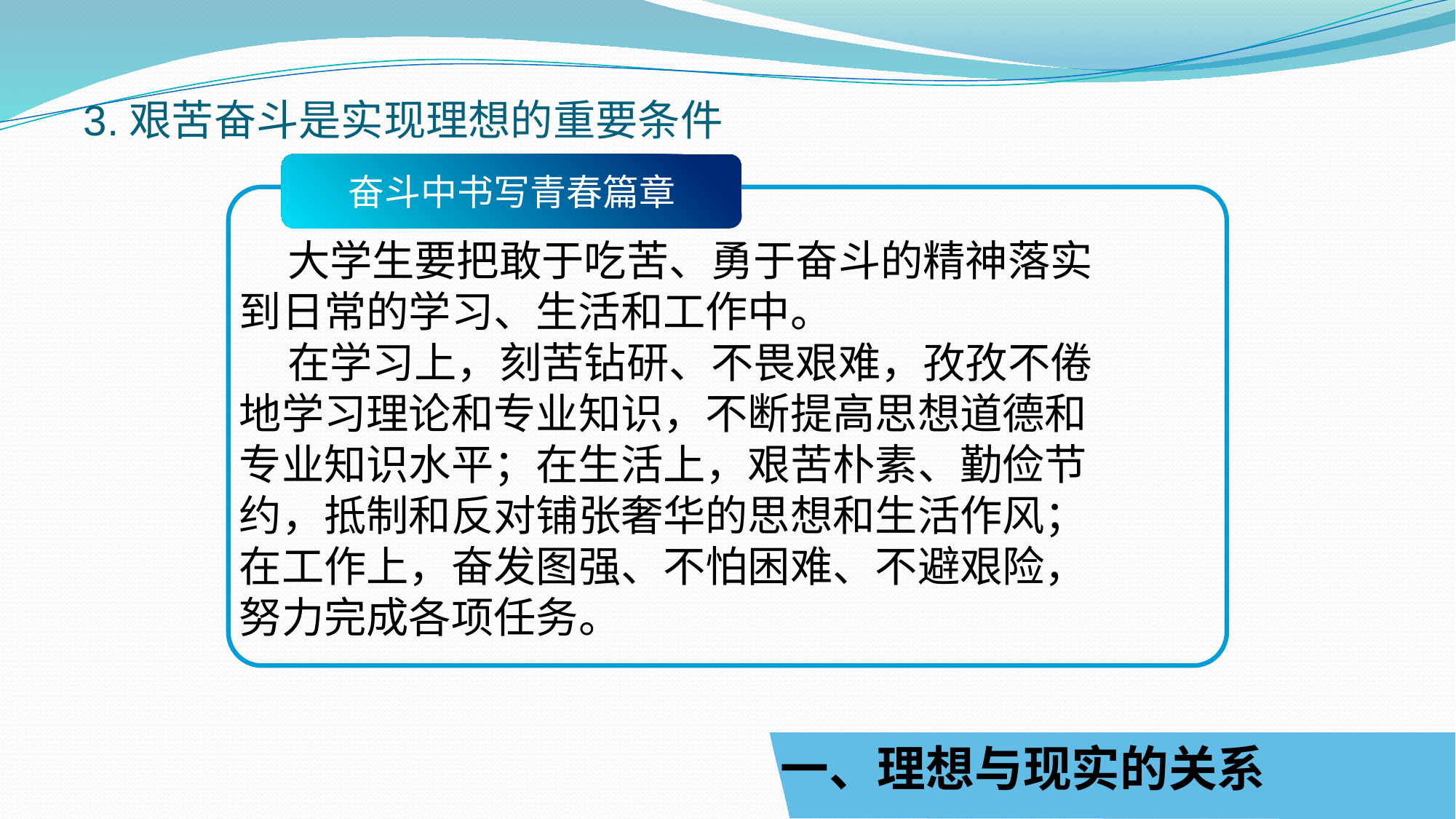

# 3.艰苦奋斗是实现理想的重要条件
奋斗中书写青春篇章

    大学生要把敢于吃苦、勇于奋斗的精神落实到日常的学习、生活和工作中。
    在学习上，刻苦钻研、不畏艰难，孜孜不倦地学习理论和专业知识，不断提高思想道德和专业知识水平；在生活上，艰苦朴素、勤俭节约，抵制和反对铺张奢华的思想和生活作风；在工作上，奋发图强、不怕困难、不避艰险，努力完成各项任务。
一、理想与现实的关系